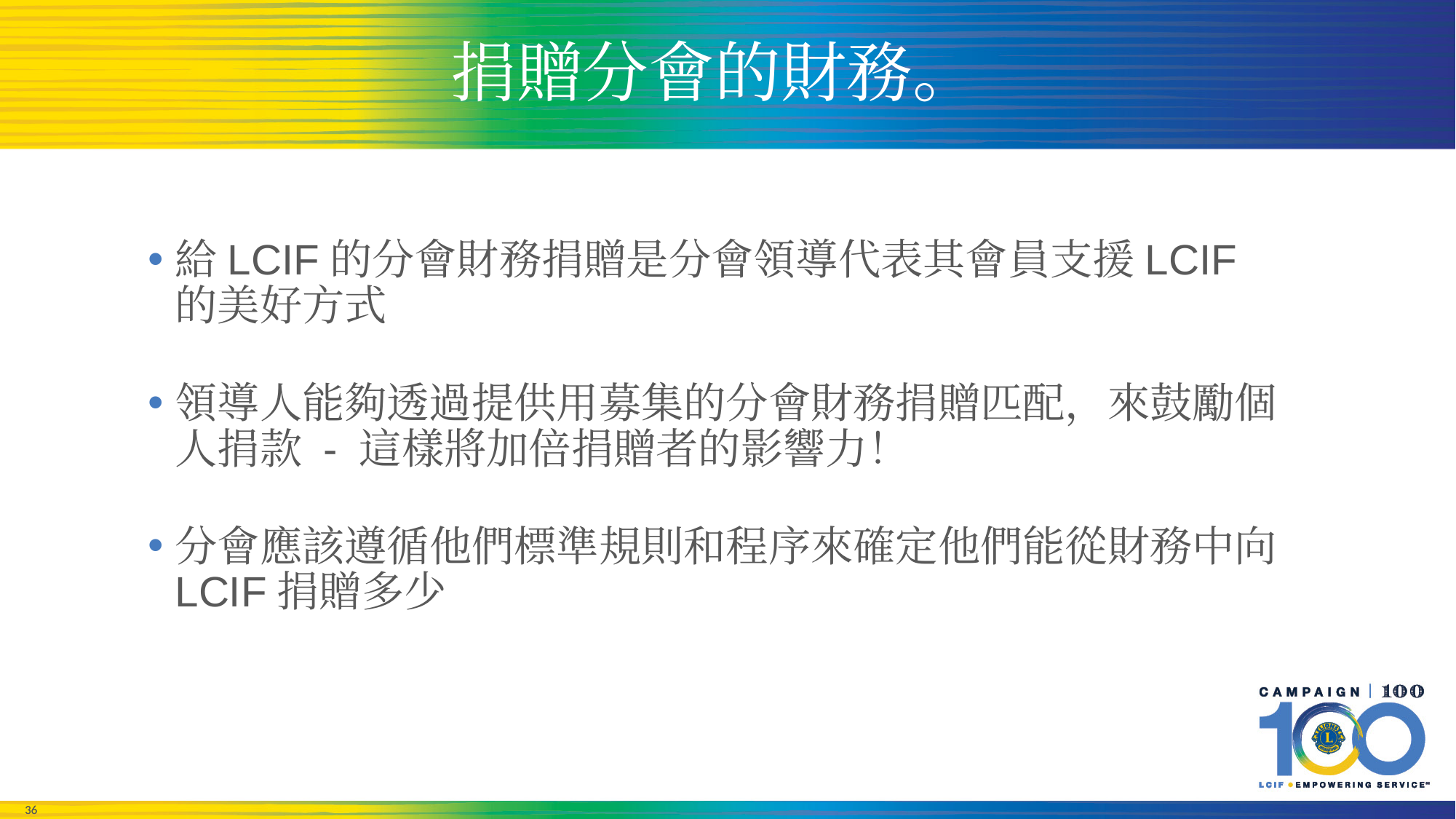

# 捐贈分會的財務。
給LCIF的分會財務捐贈是分會領導代表其會員支援LCIF的美好方式
領導人能夠透過提供用募集的分會財務捐贈匹配，來鼓勵個人捐款 - 這樣將加倍捐贈者的影響力！
分會應該遵循他們標準規則和程序來確定他們能從財務中向LCIF捐贈多少